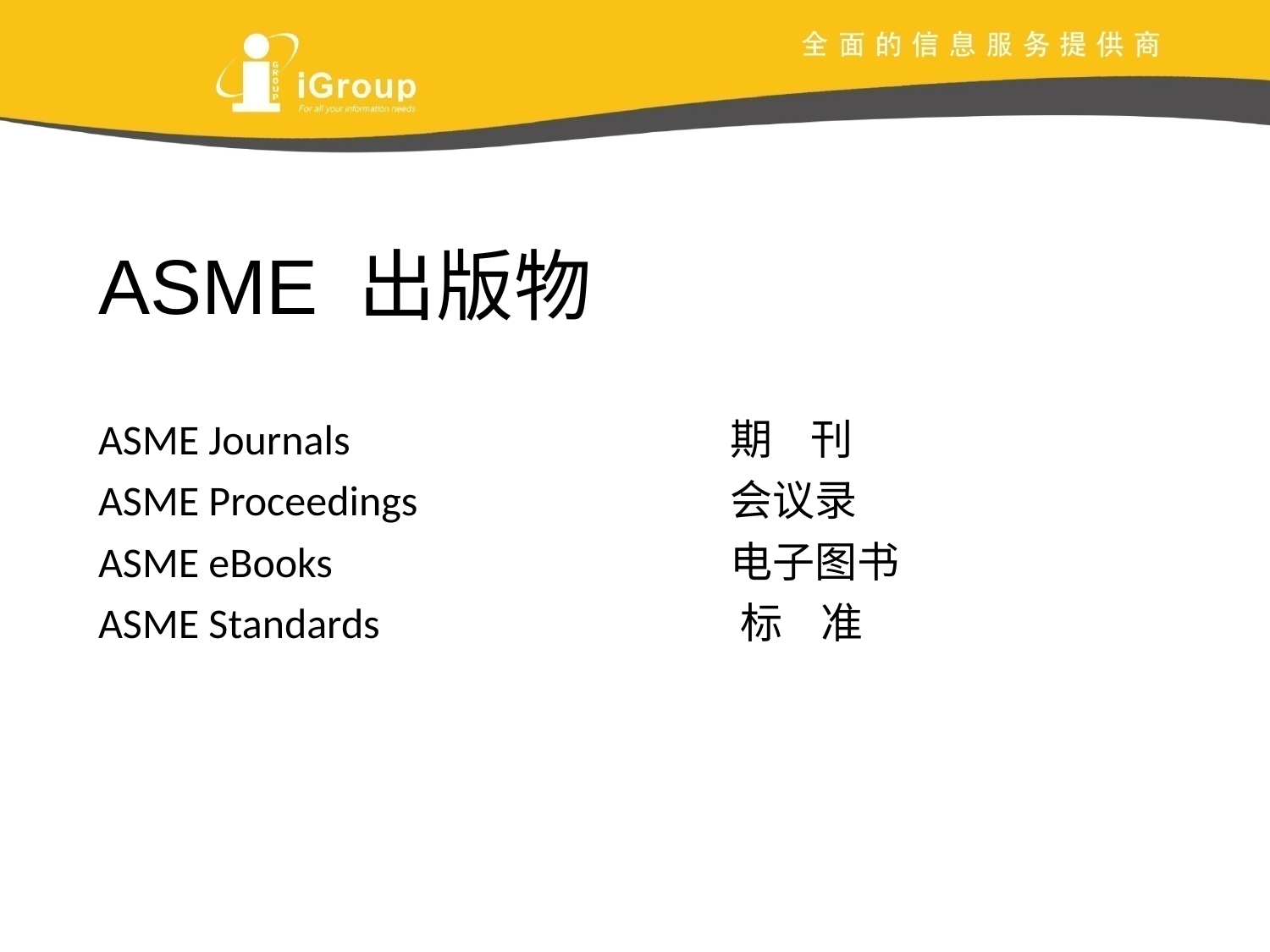

ASME 出版物
ASME Journals			            期    刊
ASME Proceedings		            会议录
ASME eBooks			            电子图书
ASME Standards            	             标    准